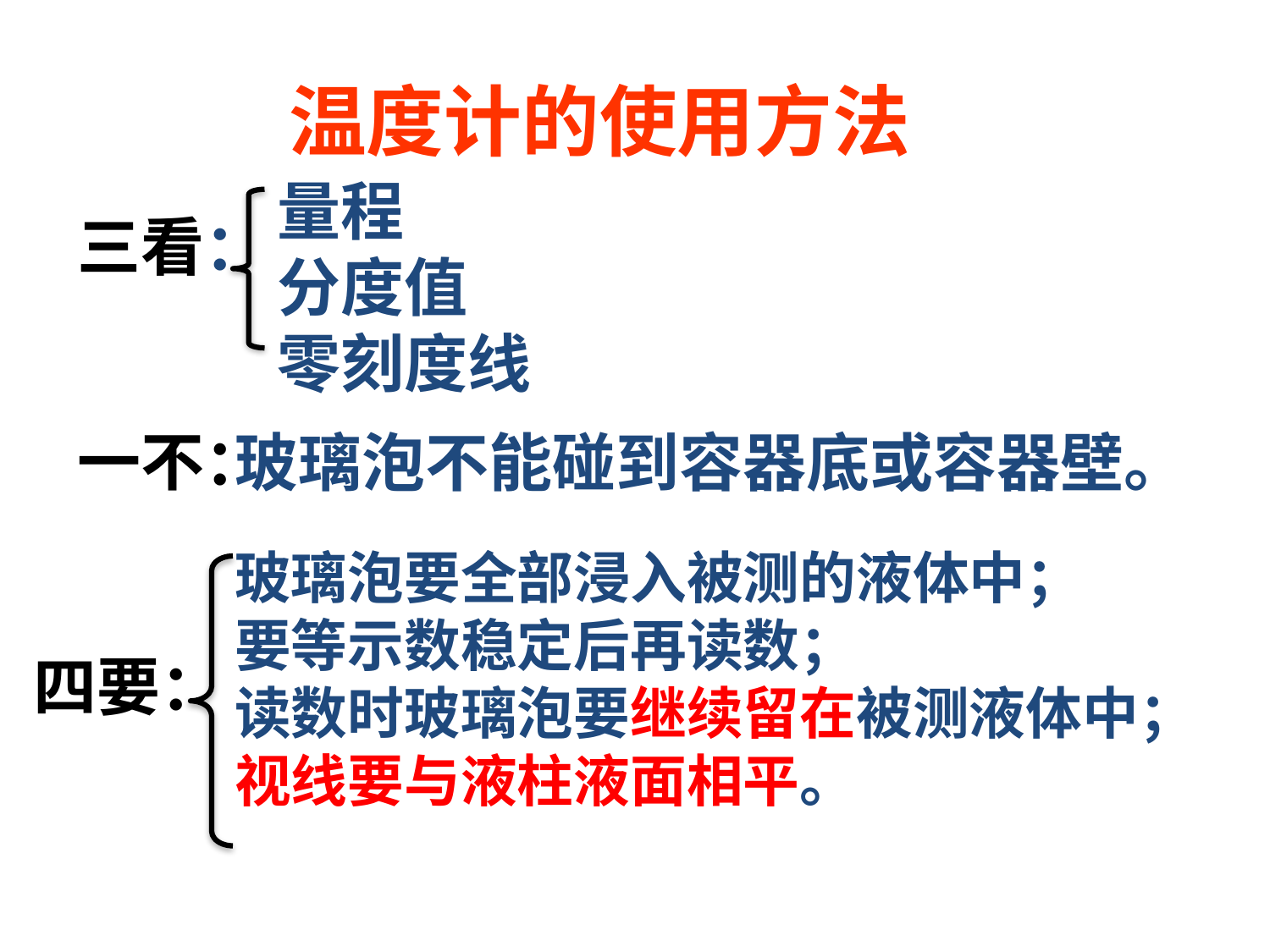

温度计的使用方法
量程
分度值
零刻度线

三看：
一不：
玻璃泡不能碰到容器底或容器壁。
玻璃泡要全部浸入被测的液体中；
要等示数稳定后再读数；
读数时玻璃泡要继续留在被测液体中；
视线要与液柱液面相平。

四要：